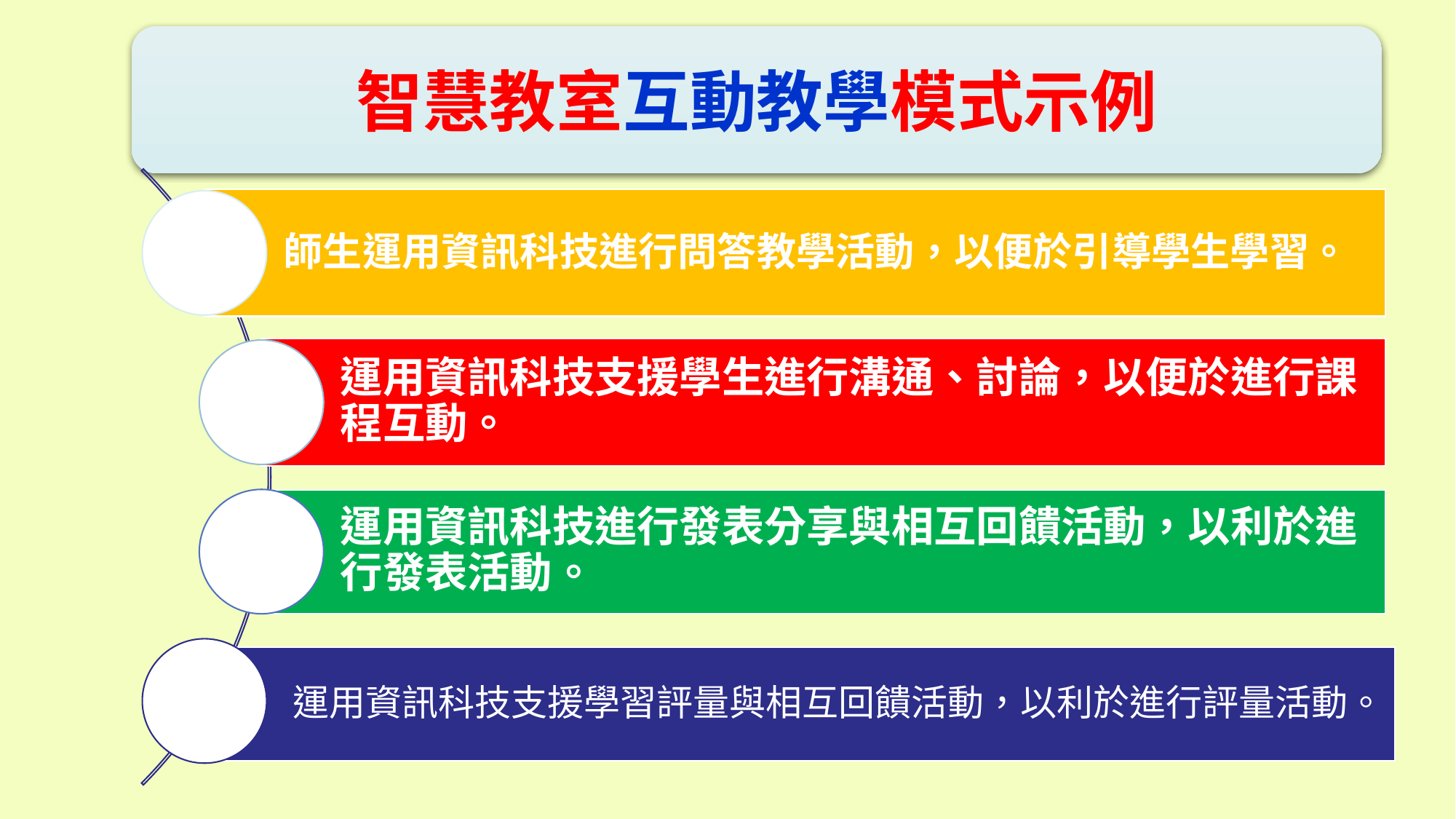

智慧教室互動教學模式示例
師生運用資訊科技進行問答教學活動，以便於引導學生學習。
運用資訊科技支援學生進行溝通、討論，以便於進行課程互動。
運用資訊科技進行發表分享與相互回饋活動，以利於進行發表活動。
運用資訊科技支援學習評量與相互回饋活動，以利於進行評量活動。